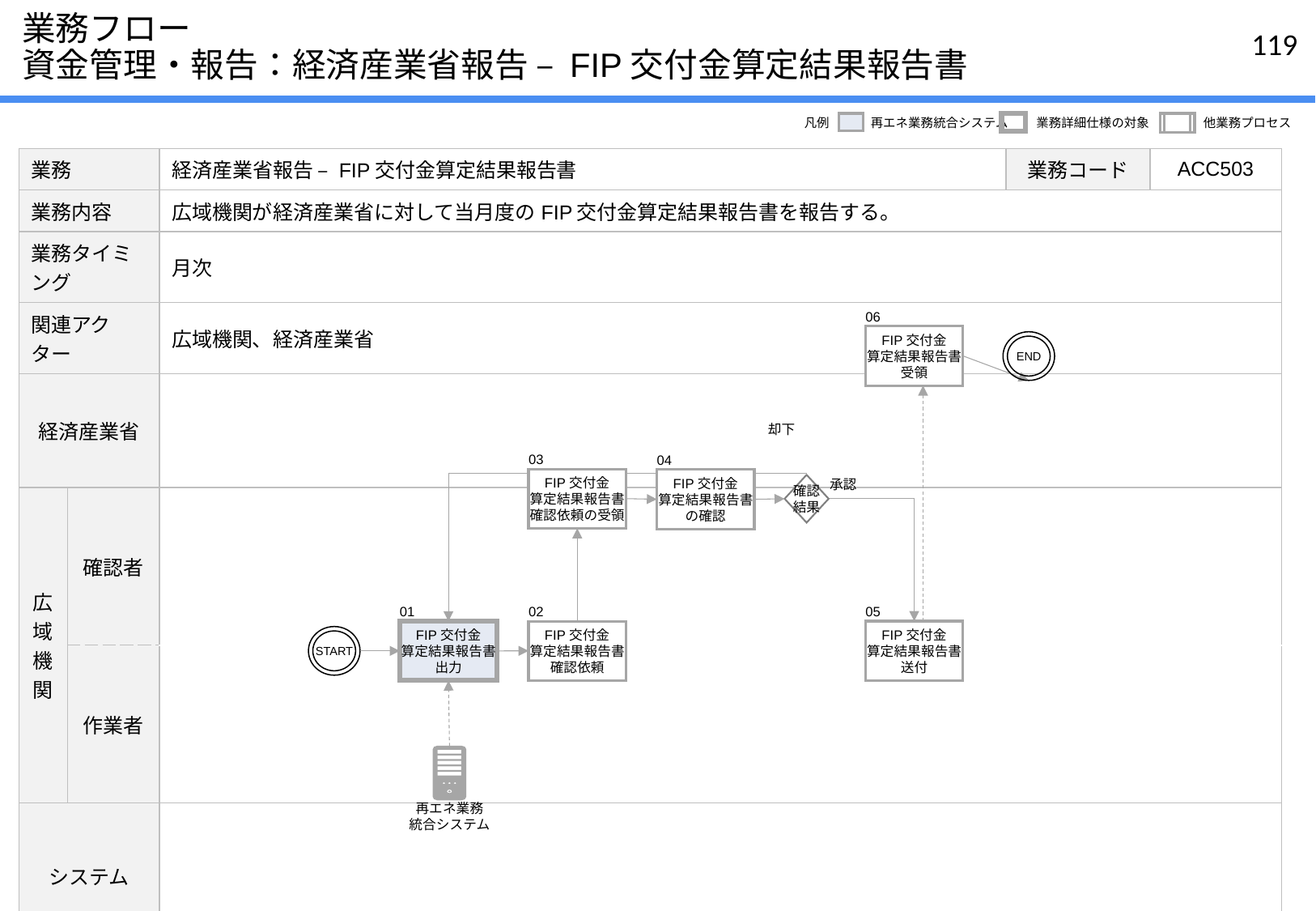

# 業務フロー 資金管理・報告：経済産業省報告 – FIP交付金算定結果報告書
凡例
再エネ業務統合システム
業務詳細仕様の対象
他業務プロセス

| 業務 |  | 経済産業省報告 – FIP交付金算定結果報告書 | 業務コード | ACC503 |
| --- | --- | --- | --- | --- |
| 業務内容 |  | 広域機関が経済産業省に対して当月度のFIP交付金算定結果報告書を報告する。 |  |  |
| 業務タイミング |  | 月次 |  |  |
| 関連アクター |  | 広域機関、経済産業省 |  |  |
| 経済産業省 |  |  |  |  |
| 広域機関 | 確認者 |  |  |  |
|  | 作業者 |  |  |  |
| システム |  |  |  |  |
06
FIP交付金
算定結果報告書
受領
END
却下
03
FIP交付金
算定結果報告書
確認依頼の受領
04
FIP交付金
算定結果報告書
の確認
承認
確認
結果
02
FIP交付金
算定結果報告書
確認依頼
01

FIP交付金
算定結果報告書
出力

05
FIP交付金
算定結果報告書
送付
START

再エネ業務
統合システム